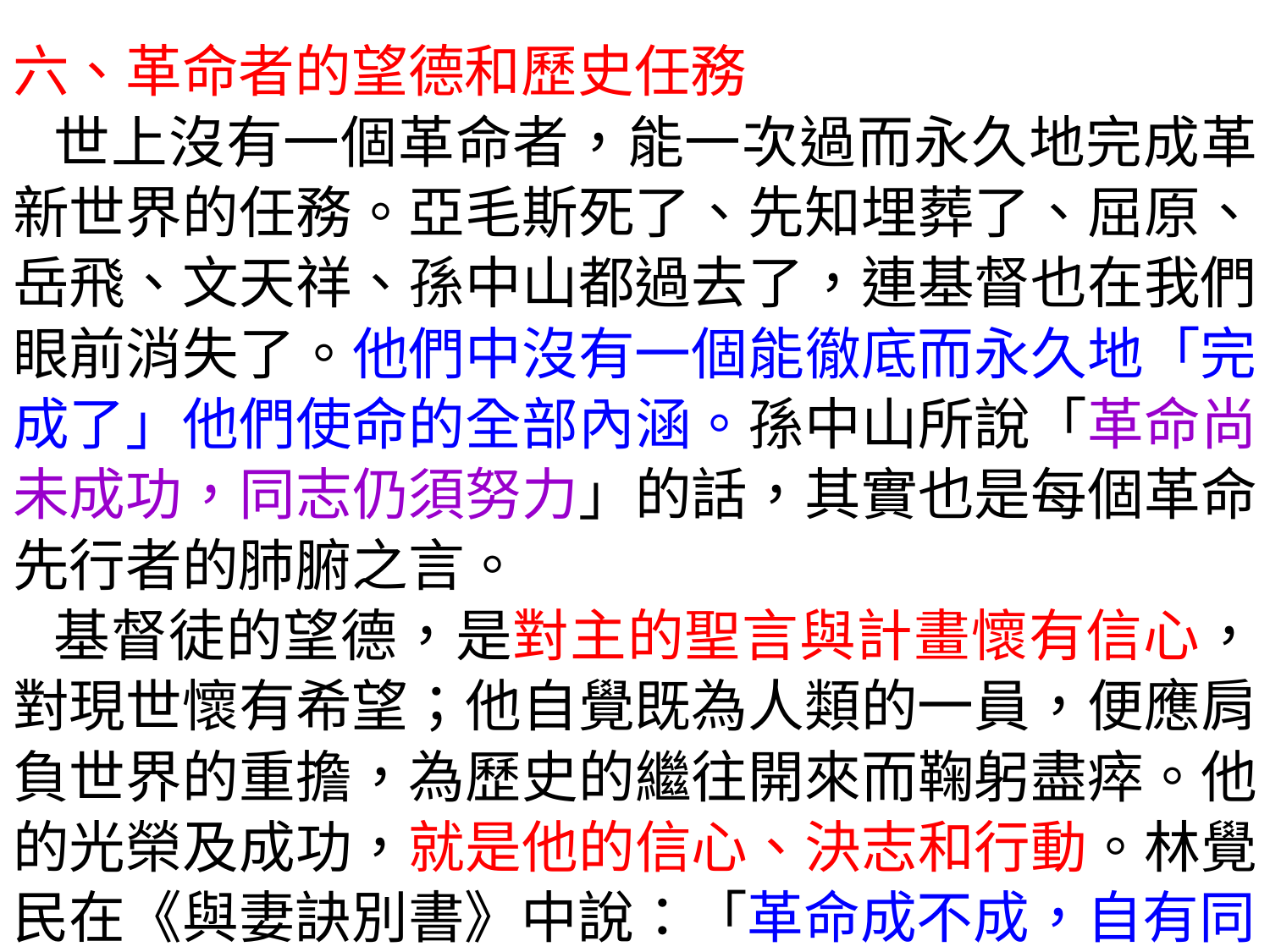

六、革命者的望德和歷史任務
  世上沒有一個革命者，能一次過而永久地完成革新世界的任務。亞毛斯死了、先知埋葬了、屈原、岳飛、文天祥、孫中山都過去了，連基督也在我們眼前消失了。他們中沒有一個能徹底而永久地「完成了」他們使命的全部內涵。孫中山所說「革命尚未成功，同志仍須努力」的話，其實也是每個革命先行者的肺腑之言。
  基督徒的望德，是對主的聖言與計畫懷有信心，對現世懷有希望；他自覺既為人類的一員，便應肩負世界的重擔，為歷史的繼往開來而鞠躬盡瘁。他的光榮及成功，就是他的信心、決志和行動。林覺民在《與妻訣別書》中說：「革命成不成，自有同